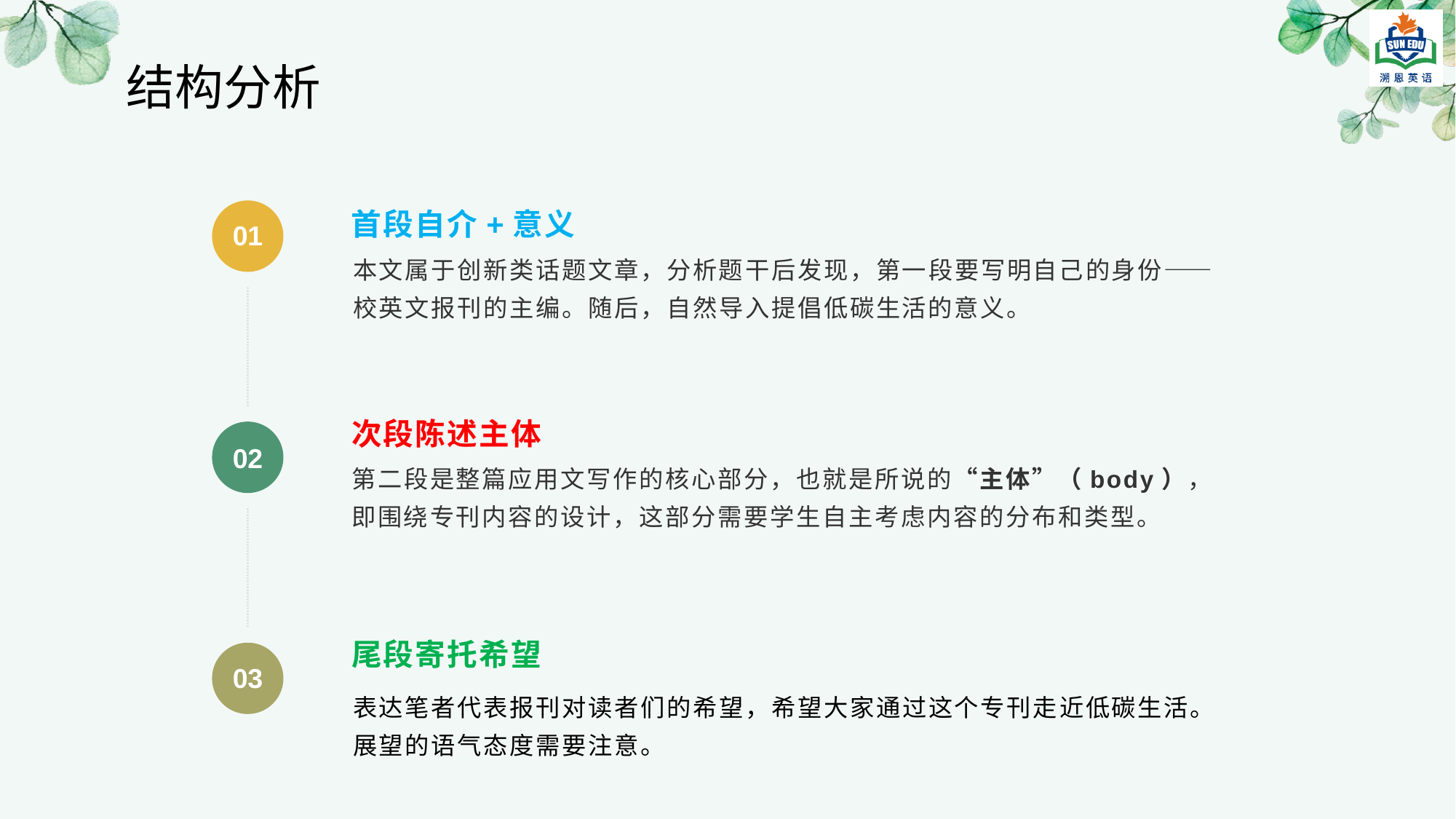

结构分析
首段自介+意义

01
本文属于创新类话题文章，分析题干后发现，第一段要写明自己的身份——校英文报刊的主编。随后，自然导入提倡低碳生活的意义。
次段陈述主体

02
第二段是整篇应用文写作的核心部分，也就是所说的“主体”（body），即围绕专刊内容的设计，这部分需要学生自主考虑内容的分布和类型。
尾段寄托希望

03
表达笔者代表报刊对读者们的希望，希望大家通过这个专刊走近低碳生活。展望的语气态度需要注意。